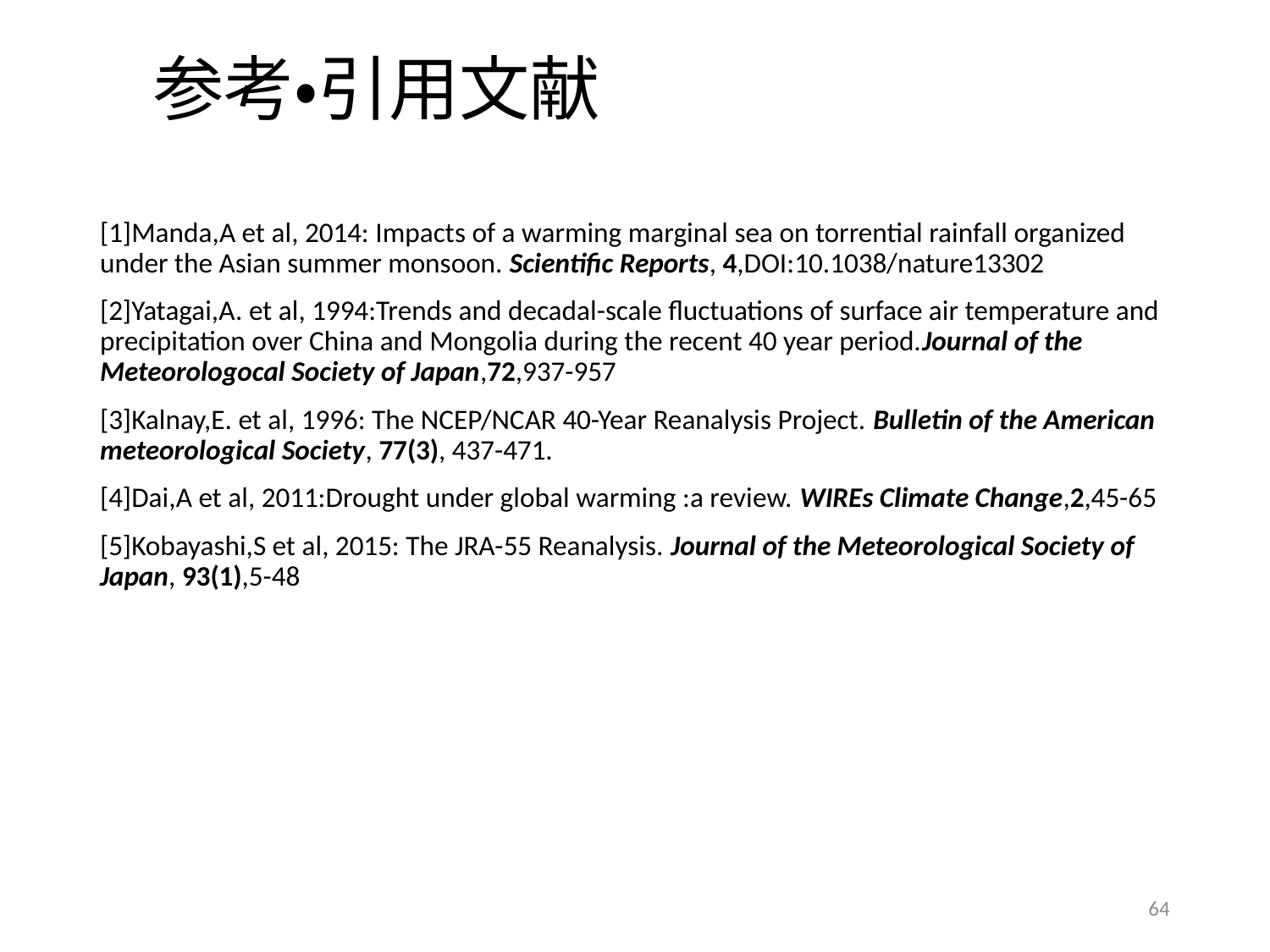

# 参考・引用文献
[1]Manda,A et al, 2014: Impacts of a warming marginal sea on torrential rainfall organized under the Asian summer monsoon. Scientific Reports, 4,DOI:10.1038/nature13302
[2]Yatagai,A. et al, 1994:Trends and decadal-scale fluctuations of surface air temperature and precipitation over China and Mongolia during the recent 40 year period.Journal of the Meteorologocal Society of Japan,72,937-957
[3]Kalnay,E. et al, 1996: The NCEP/NCAR 40-Year Reanalysis Project. Bulletin of the American meteorological Society, 77(3), 437-471.
[4]Dai,A et al, 2011:Drought under global warming :a review. WIREs Climate Change,2,45-65
[5]Kobayashi,S et al, 2015: The JRA-55 Reanalysis. Journal of the Meteorological Society of Japan, 93(1),5-48

64